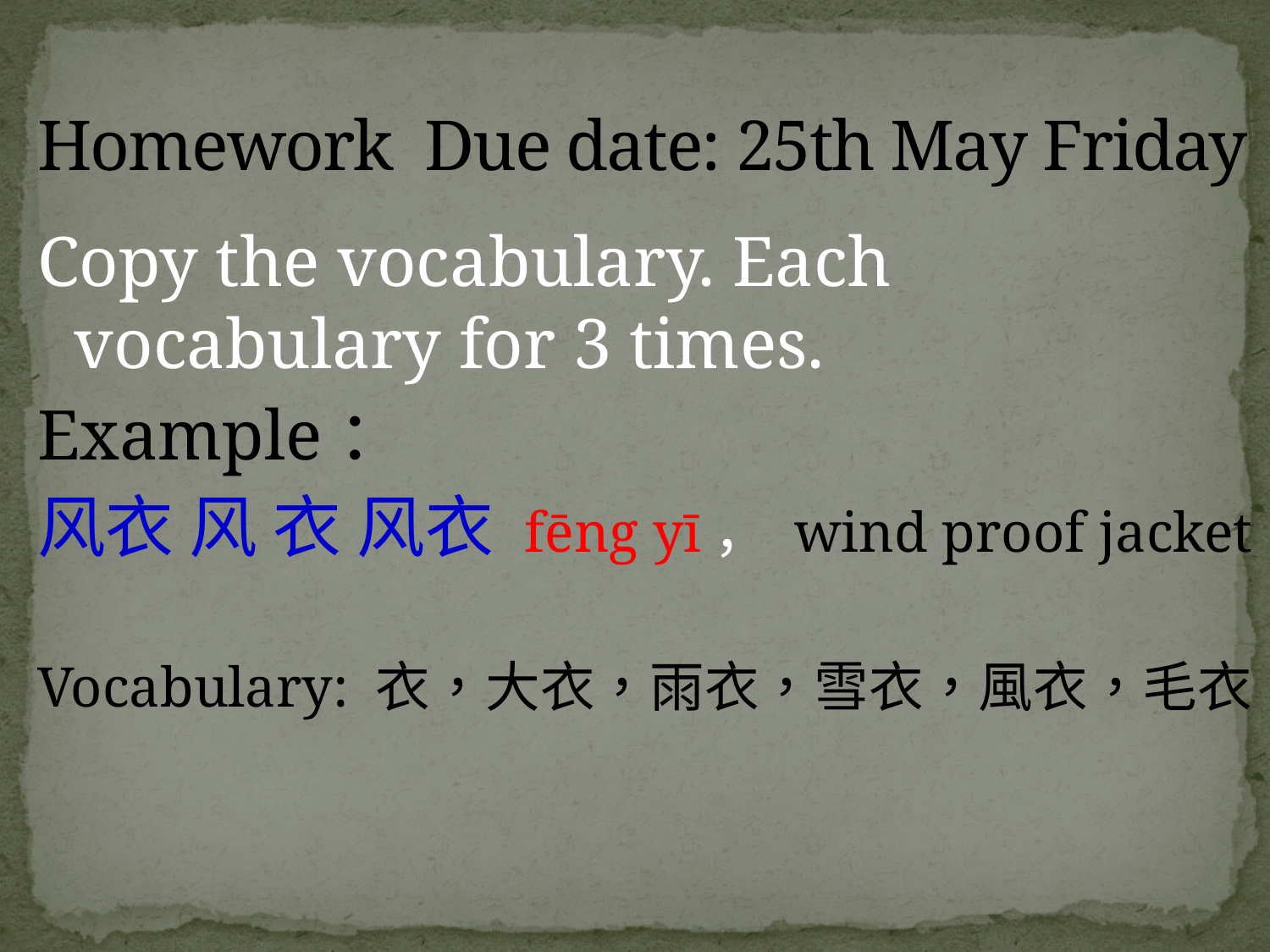

# Homework  Due date: 25th May Friday
Copy the vocabulary. Each vocabulary for 3 times.
Example：
风衣 风 衣 风衣 fēng yī， wind proof jacket

Vocabulary: 衣，大衣，雨衣，雪衣，風衣，毛衣